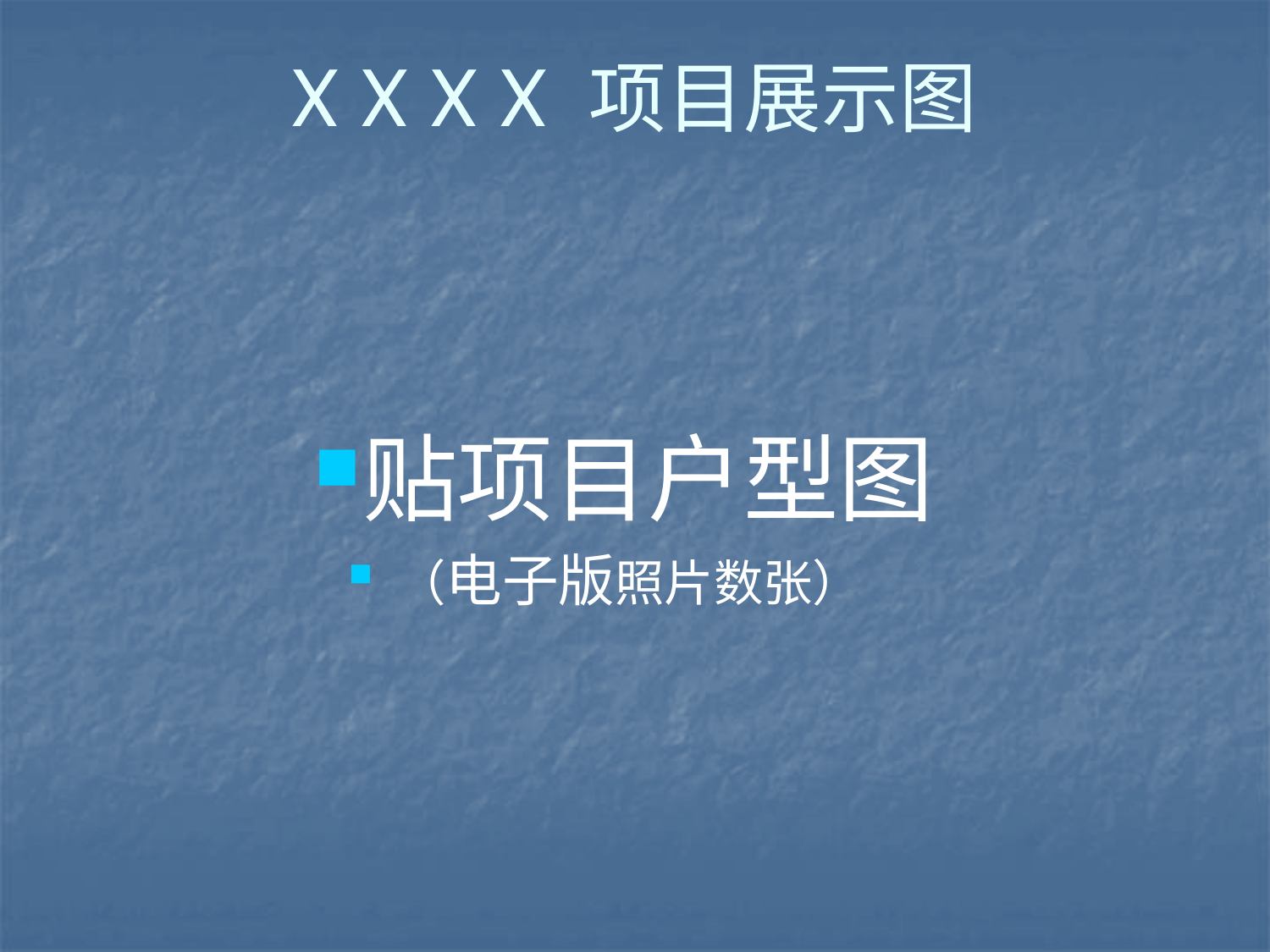

# X X X X 项目展示图
贴项目户型图
（电子版照片数张）